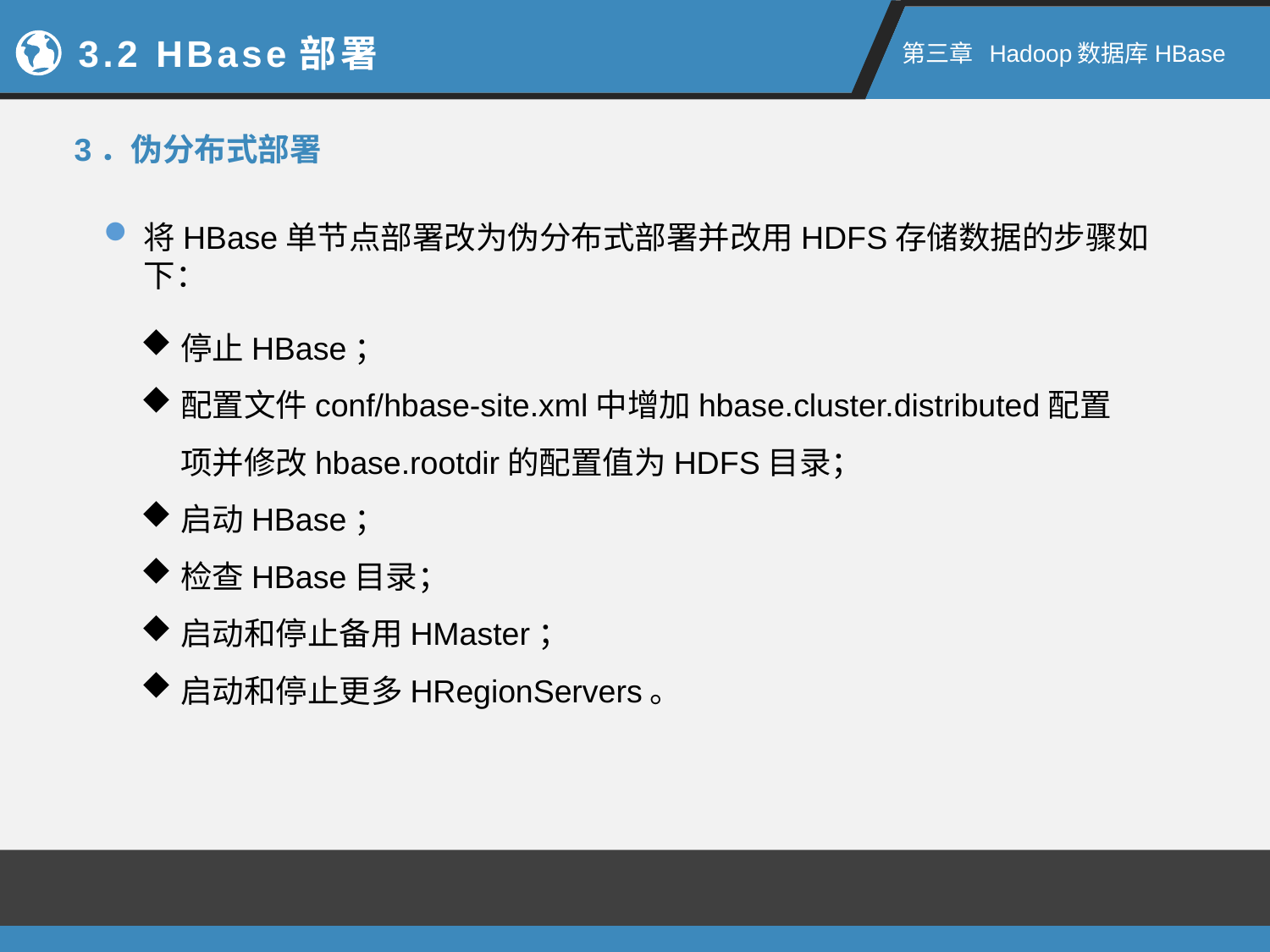

3.2 HBase部署

第三章  Hadoop数据库HBase
3．伪分布式部署
将HBase单节点部署改为伪分布式部署并改用HDFS存储数据的步骤如下：
停止HBase；
配置文件conf/hbase-site.xml中增加hbase.cluster.distributed配置项并修改hbase.rootdir的配置值为HDFS目录；
启动HBase；
检查HBase目录；
启动和停止备用HMaster；
启动和停止更多HRegionServers。